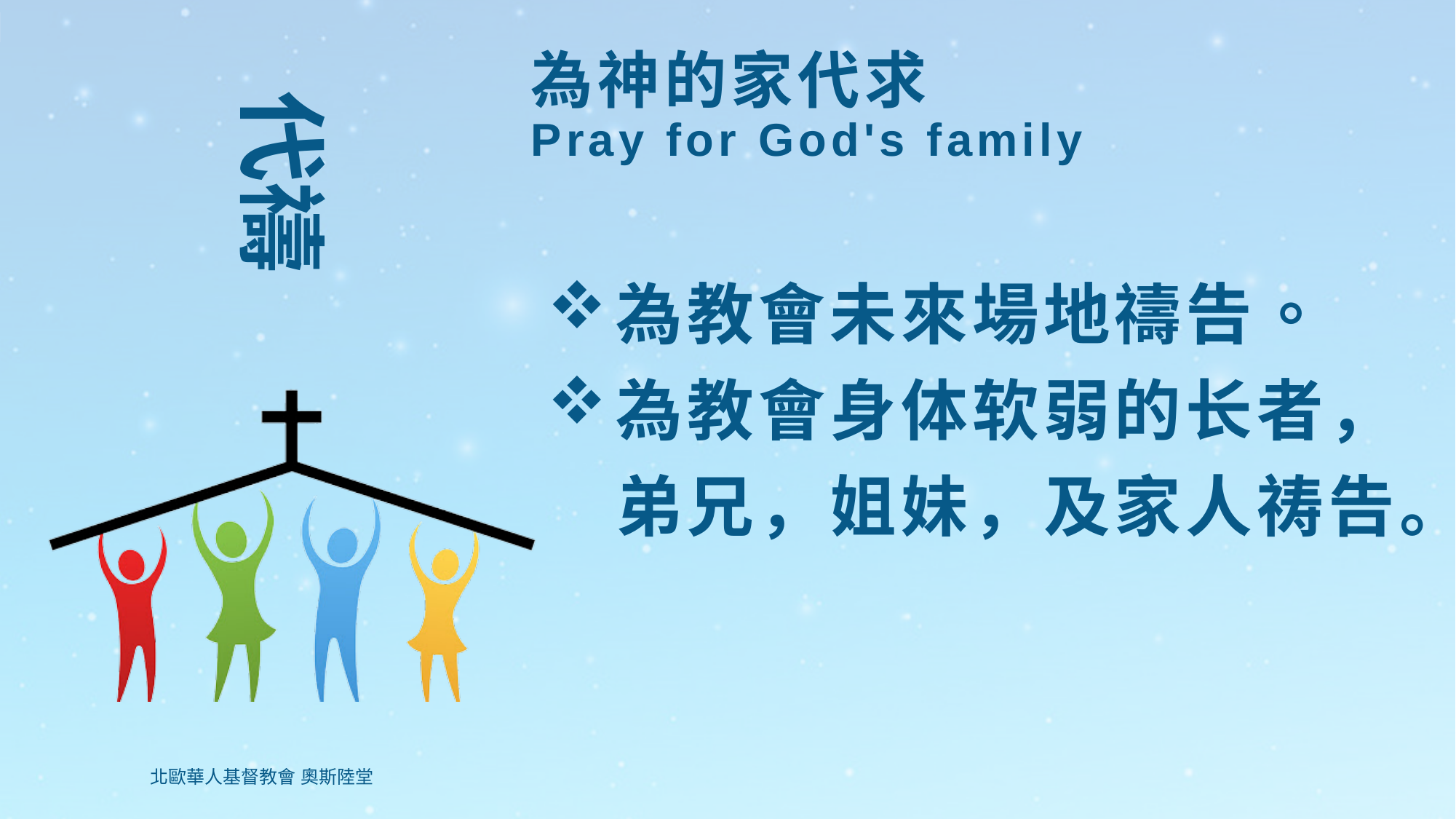

# 為神的家代求 Pray for God's family
為教會未來場地禱告。
為教會身体软弱的长者，弟兄，姐妹，及家人祷告。

北歐華人基督教會 奧斯陸堂